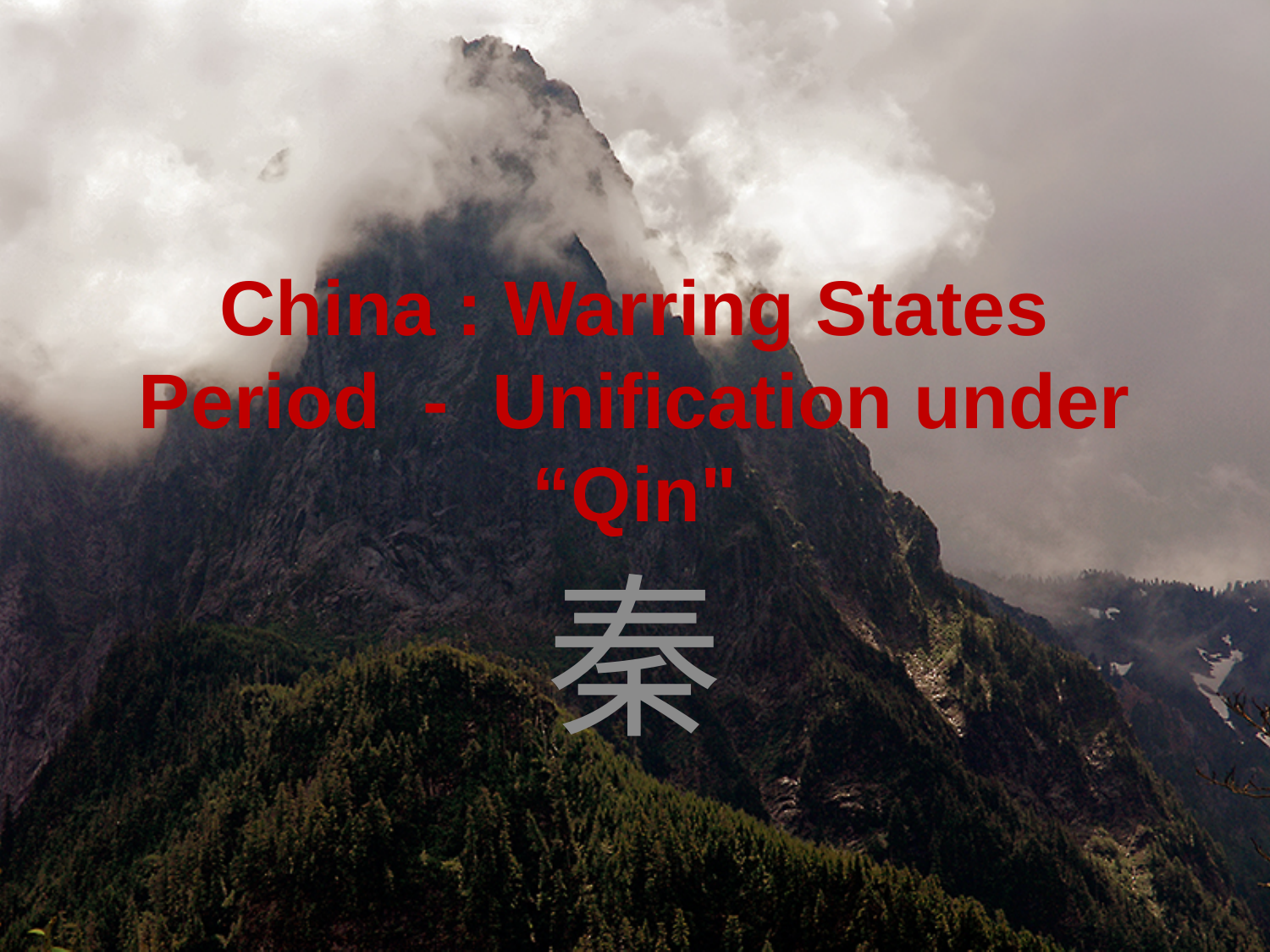

# China : Warring States Period  -  Unification under “Qin"
秦